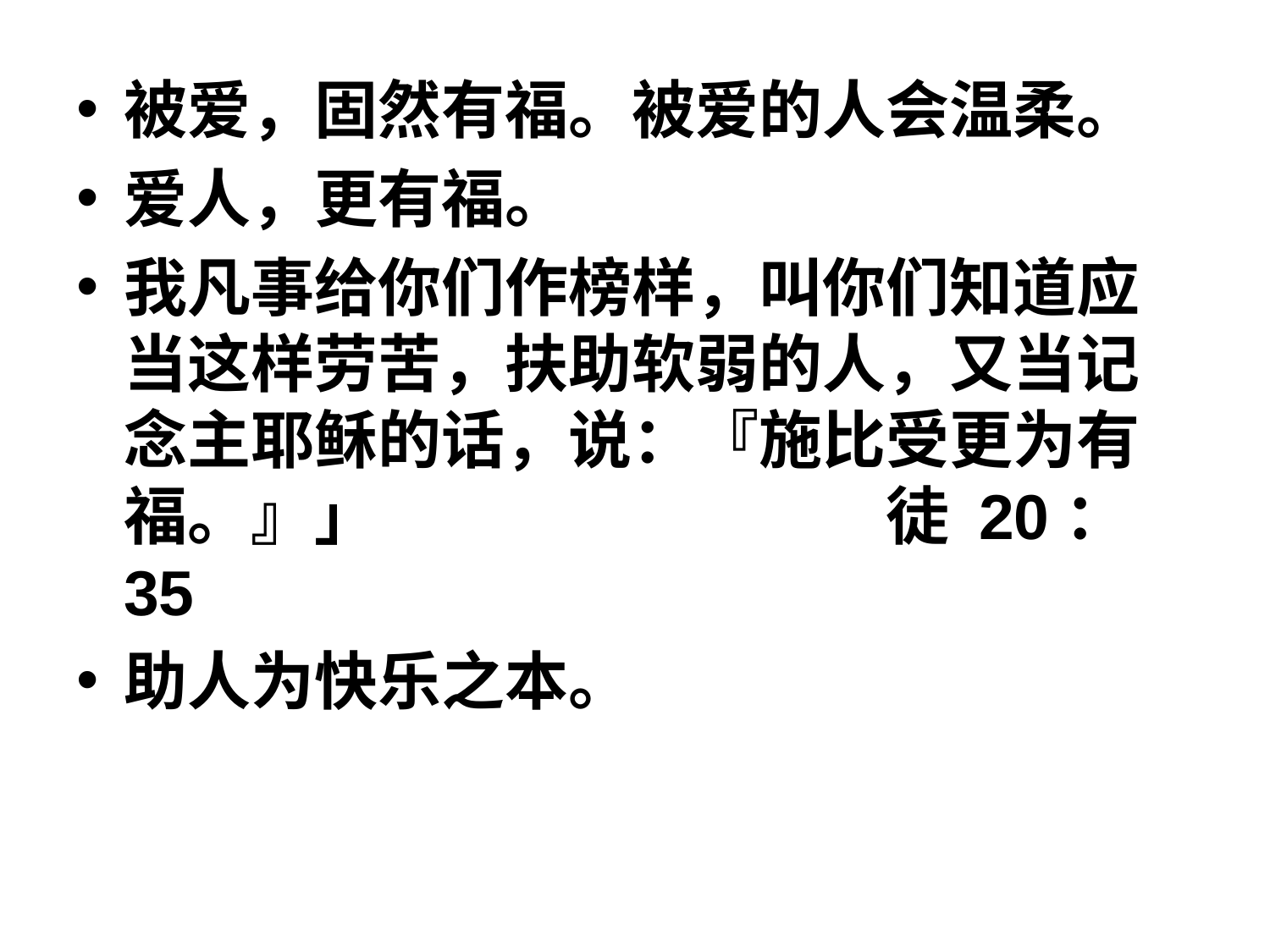

被爱，固然有福。被爱的人会温柔。
爱人，更有福。
我凡事给你们作榜样，叫你们知道应当这样劳苦，扶助软弱的人，又当记念主耶稣的话，说：『施比受更为有福。』」				徒 20：35
助人为快乐之本。